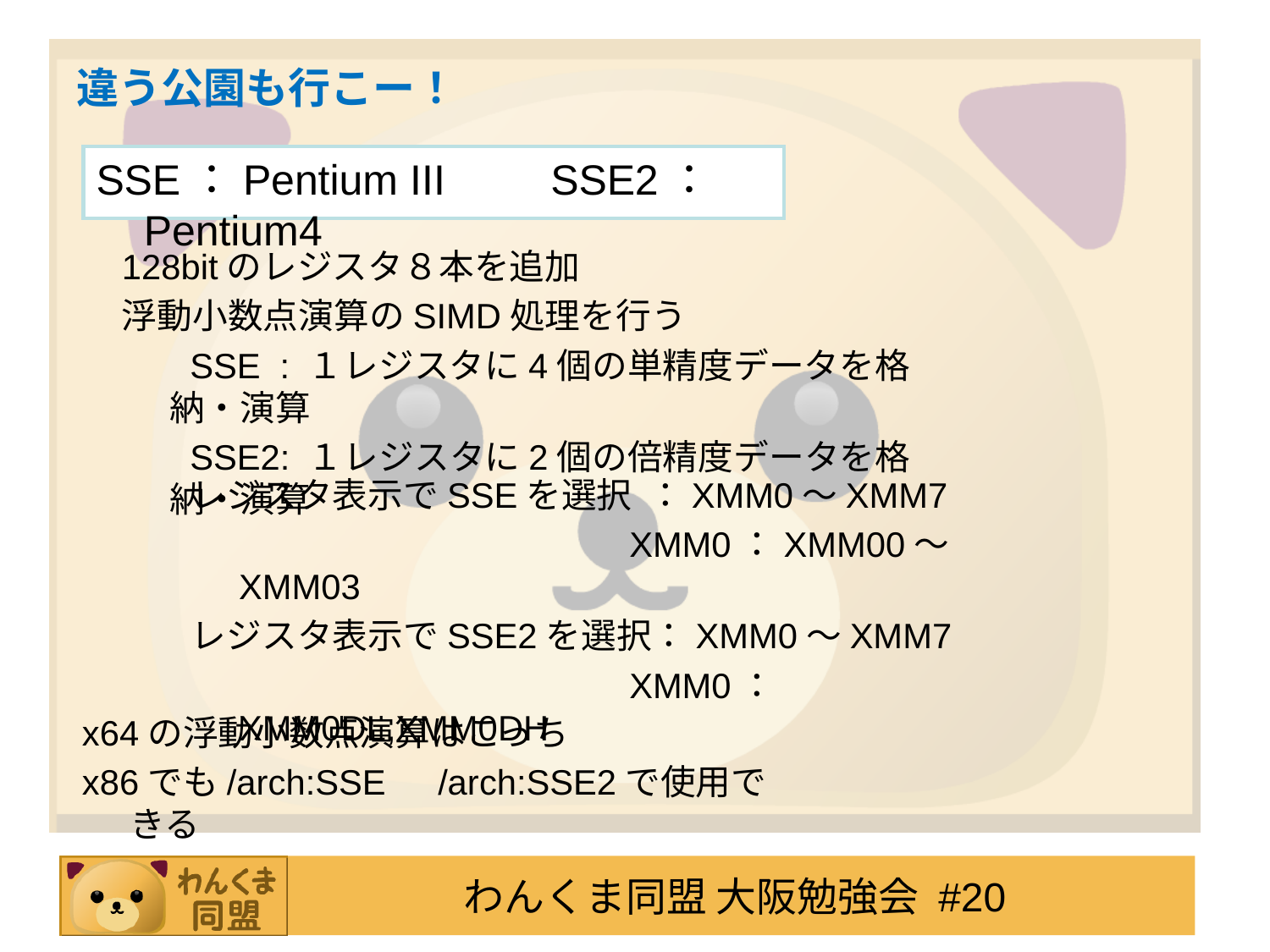

# 違う公園も行こー！
SSE：Pentium III　　SSE2：Pentium4
128bitのレジスタ８本を追加
浮動小数点演算のSIMD処理を行う
       SSE  : １レジスタに4個の単精度データを格納・演算
       SSE2: １レジスタに2個の倍精度データを格納・演算
レジスタ表示でSSEを選択  ：XMM0～XMM7
                                             XMM0：XMM00～XMM03
レジスタ表示でSSE2を選択：XMM0～XMM7
                                             XMM0：XMM0DL,XMM0DH
x64の浮動小数点演算はこっち
x86でも/arch:SSE　/arch:SSE2で使用できる